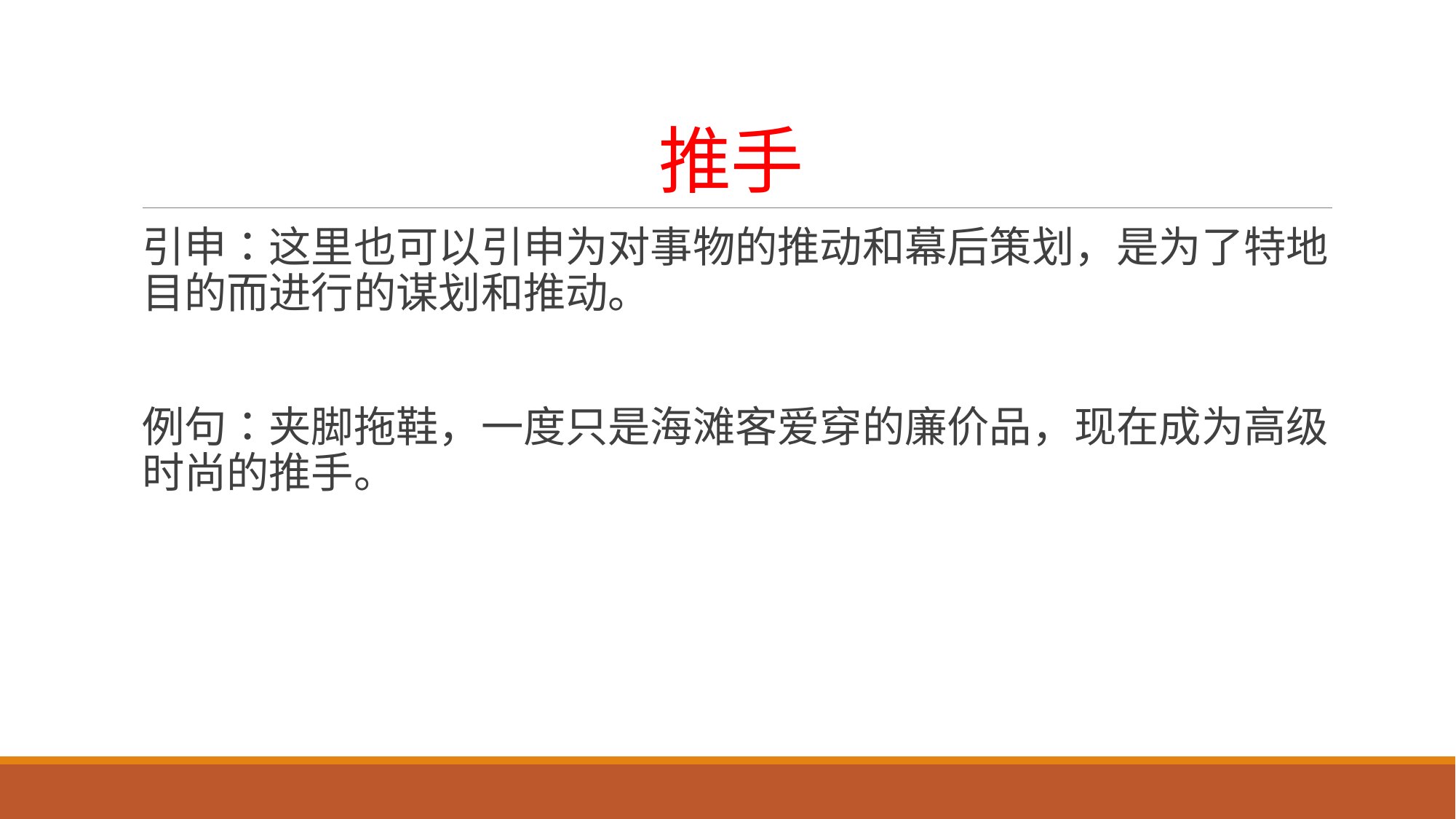

# 推手
引申：这里也可以引申为对事物的推动和幕后策划，是为了特地目的而进行的谋划和推动。

例句：夹脚拖鞋，一度只是海滩客爱穿的廉价品，现在成为高级时尚的推手。